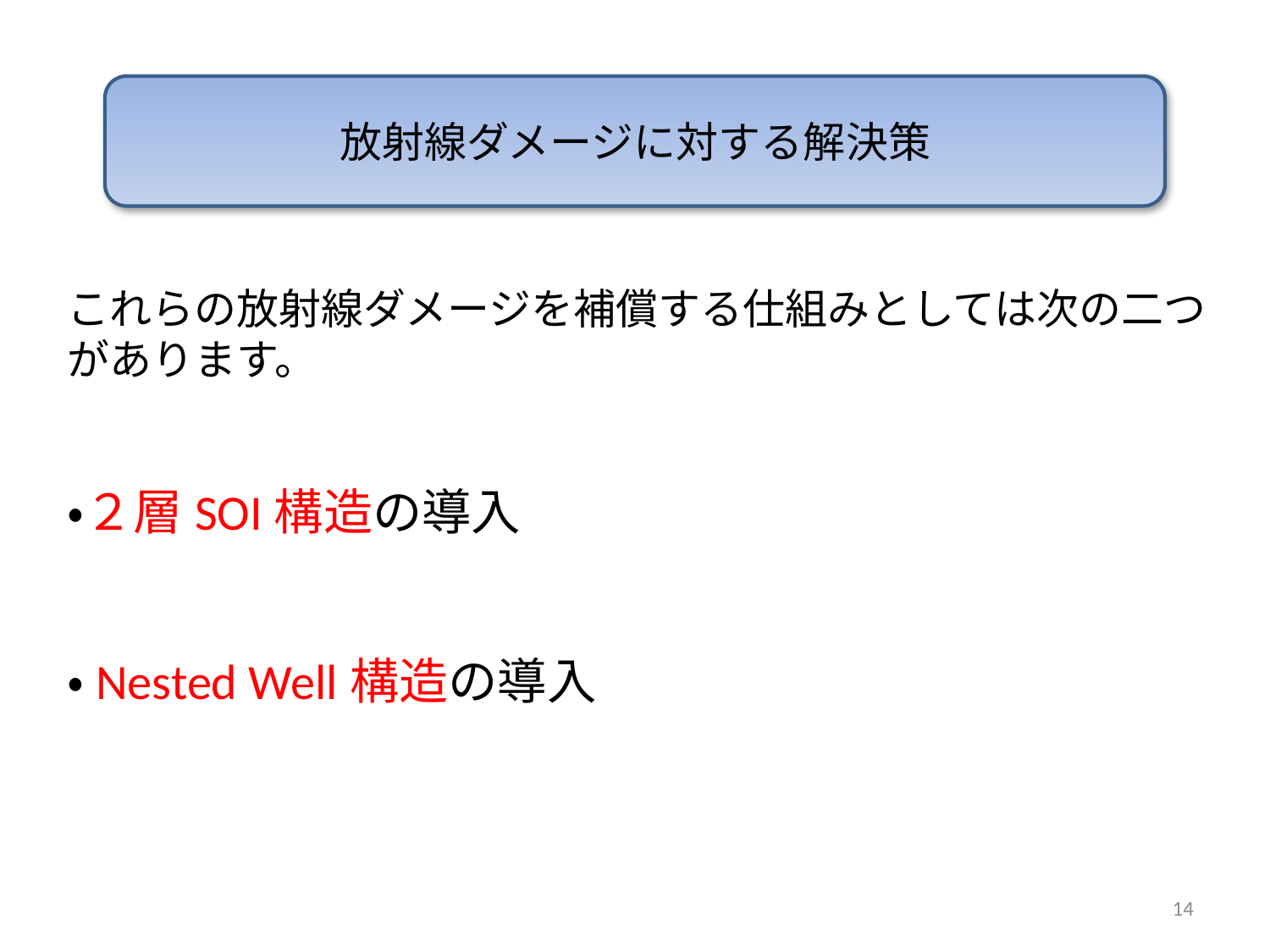

放射線ダメージに対する解決策
これらの放射線ダメージを補償する仕組みとしては次の二つがあります。

・２層SOI構造の導入

・Nested Well構造の導入

14